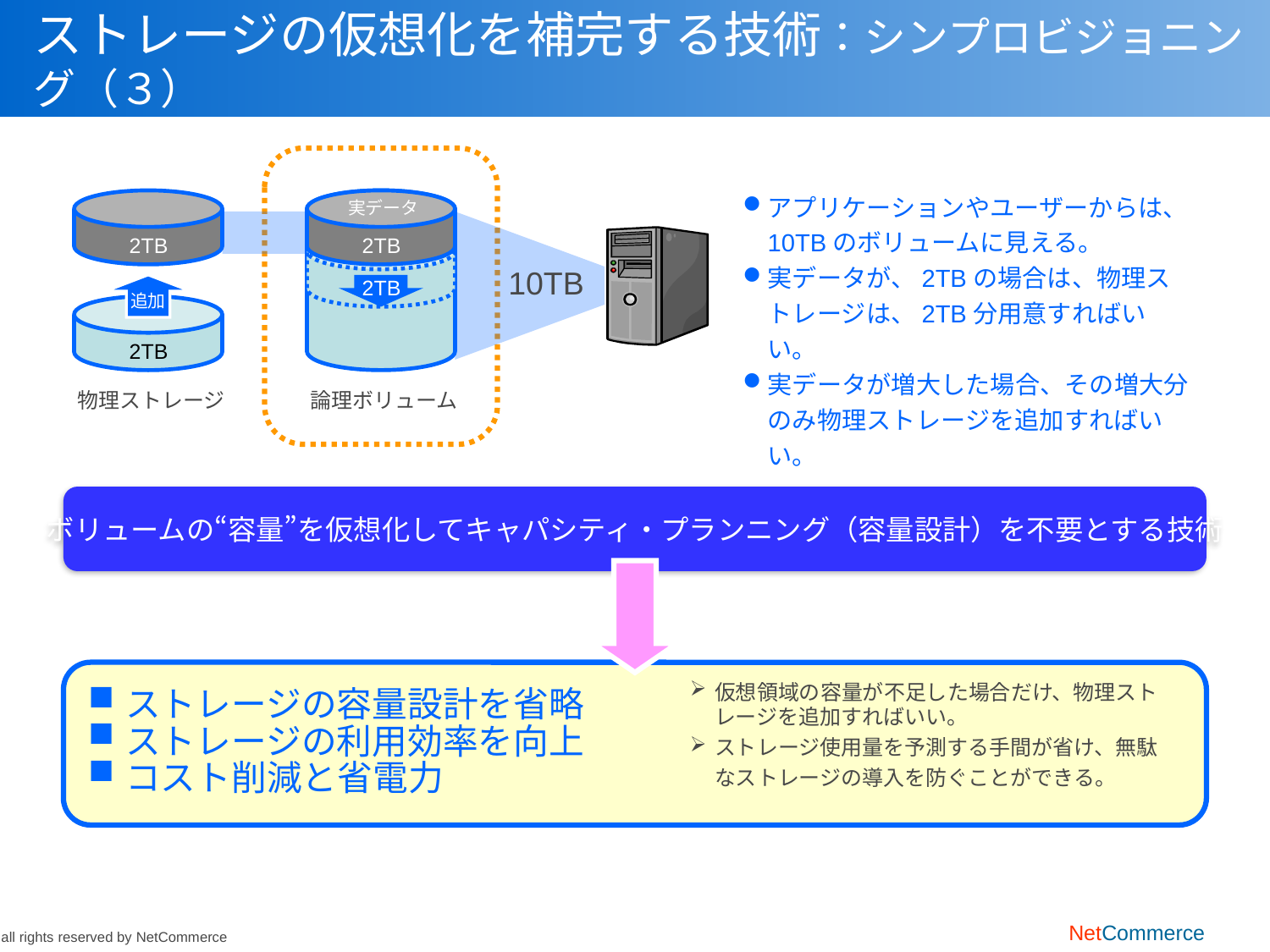

# ストレージの仮想化を補完する技術：シンプロビジョニング（３）

アプリケーションやユーザーからは、10TBのボリュームに見える。
実データが、2TBの場合は、物理ストレージは、2TB分用意すればいい。
実データが増大した場合、その増大分のみ物理ストレージを追加すればいい。

実データ

2TB
2TB

10TB
2TB
追加

2TB
物理ストレージ
論理ボリューム
ボリュームの“容量”を仮想化してキャパシティ・プランニング（容量設計）を不要とする技術

仮想領域の容量が不足した場合だけ、物理ストレージを追加すればいい。
ストレージ使用量を予測する手間が省け、無駄なストレージの導入を防ぐことができる。
ストレージの容量設計を省略
ストレージの利用効率を向上
コスト削減と省電力